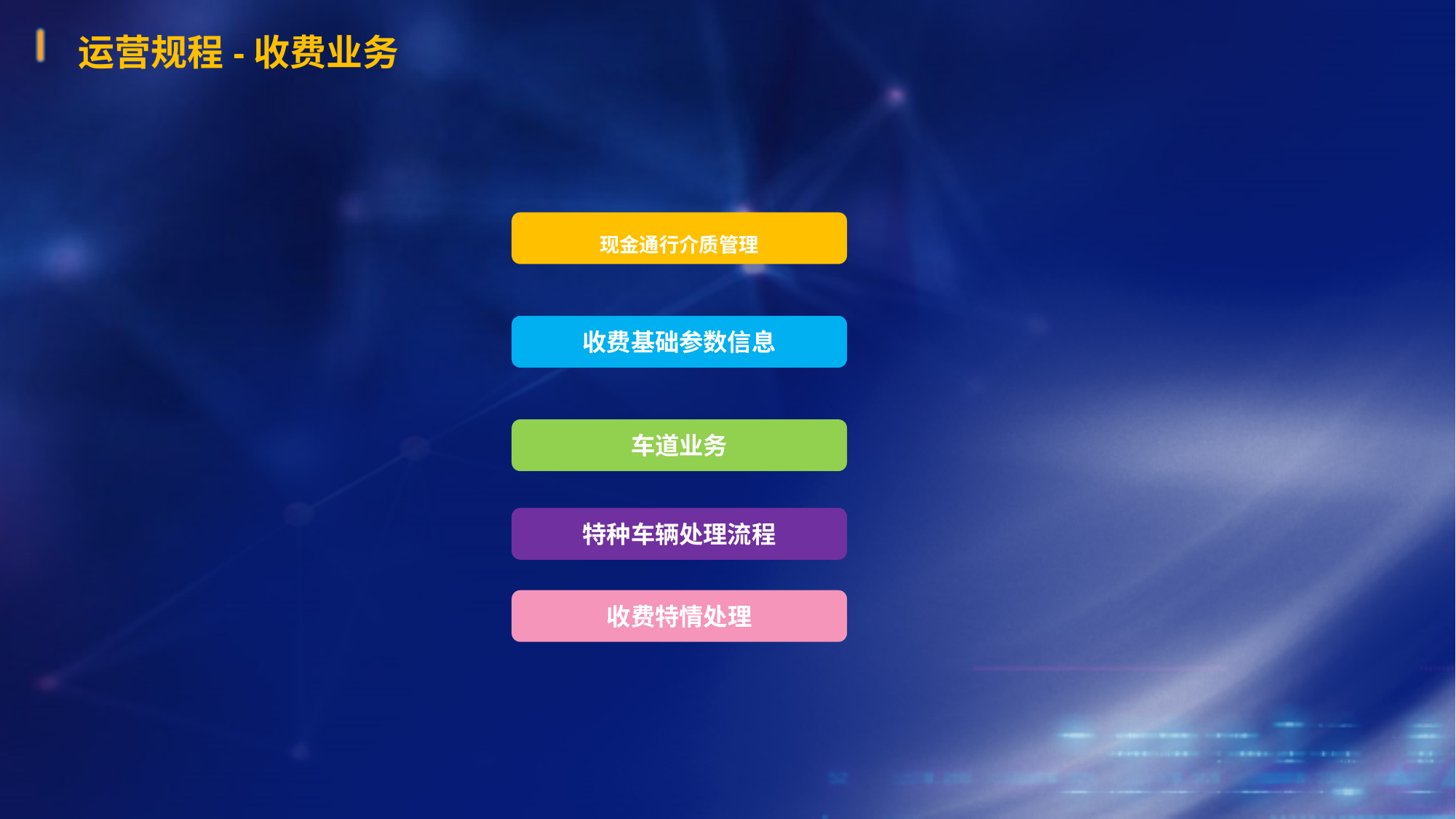

运营规程-收费业务
现金通行介质管理
收费基础参数信息
车道业务
特种车辆处理流程
收费特情处理
www.islide.cc
16